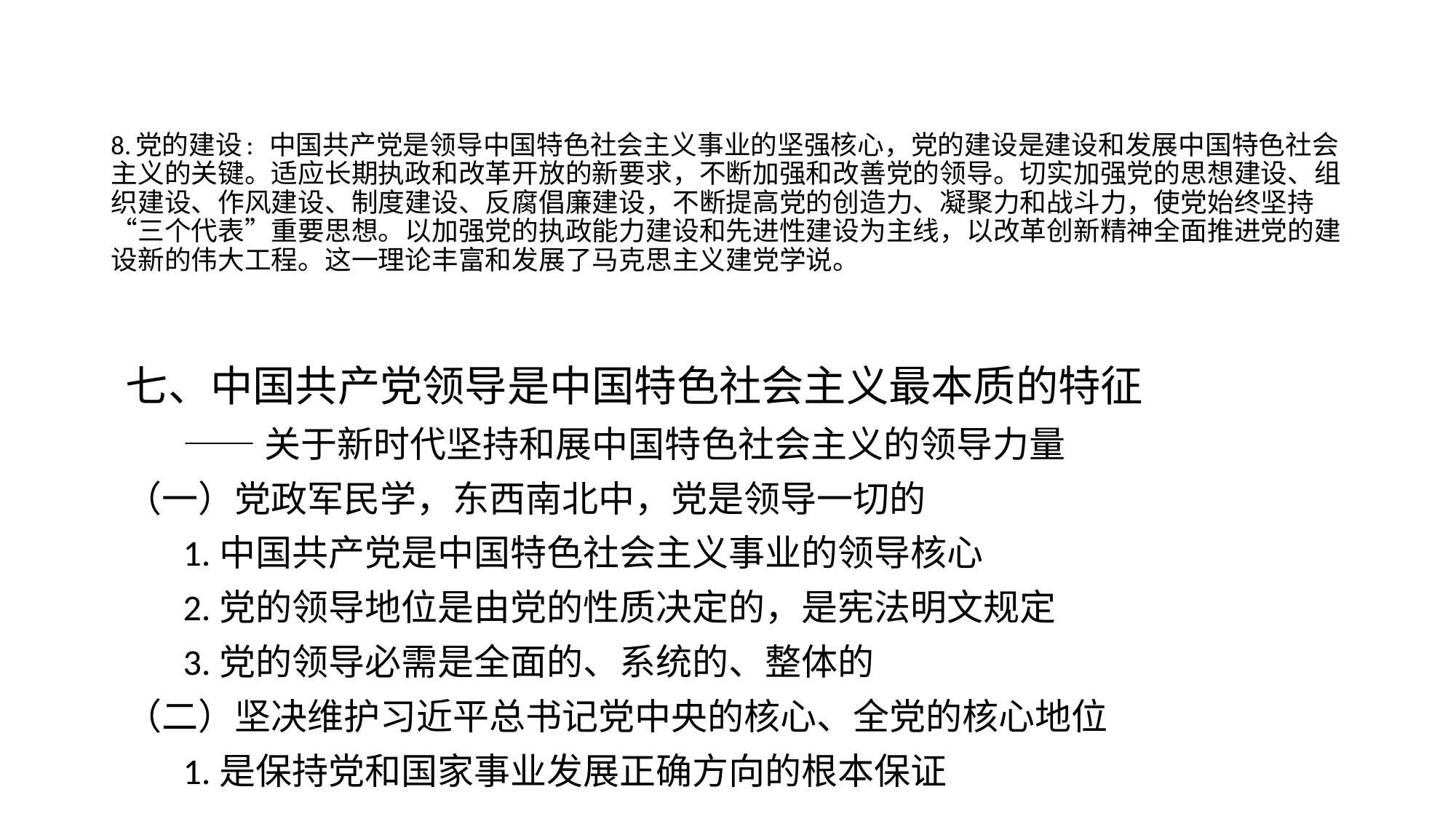

# 8.党的建设:  中国共产党是领导中国特色社会主义事业的坚强核心，党的建设是建设和发展中国特色社会主义的关键。适应长期执政和改革开放的新要求，不断加强和改善党的领导。切实加强党的思想建设、组织建设、作风建设、制度建设、反腐倡廉建设，不断提高党的创造力、凝聚力和战斗力，使党始终坚持“三个代表”重要思想。以加强党的执政能力建设和先进性建设为主线，以改革创新精神全面推进党的建设新的伟大工程。这一理论丰富和发展了马克思主义建党学说。
七、中国共产党领导是中国特色社会主义最本质的特征
       ——关于新时代坚持和展中国特色社会主义的领导力量
（一）党政军民学，东西南北中，党是领导一切的
       1.中国共产党是中国特色社会主义事业的领导核心
       2.党的领导地位是由党的性质决定的，是宪法明文规定
       3.党的领导必需是全面的、系统的、整体的
（二）坚决维护习近平总书记党中央的核心、全党的核心地位
       1.是保持党和国家事业发展正确方向的根本保证